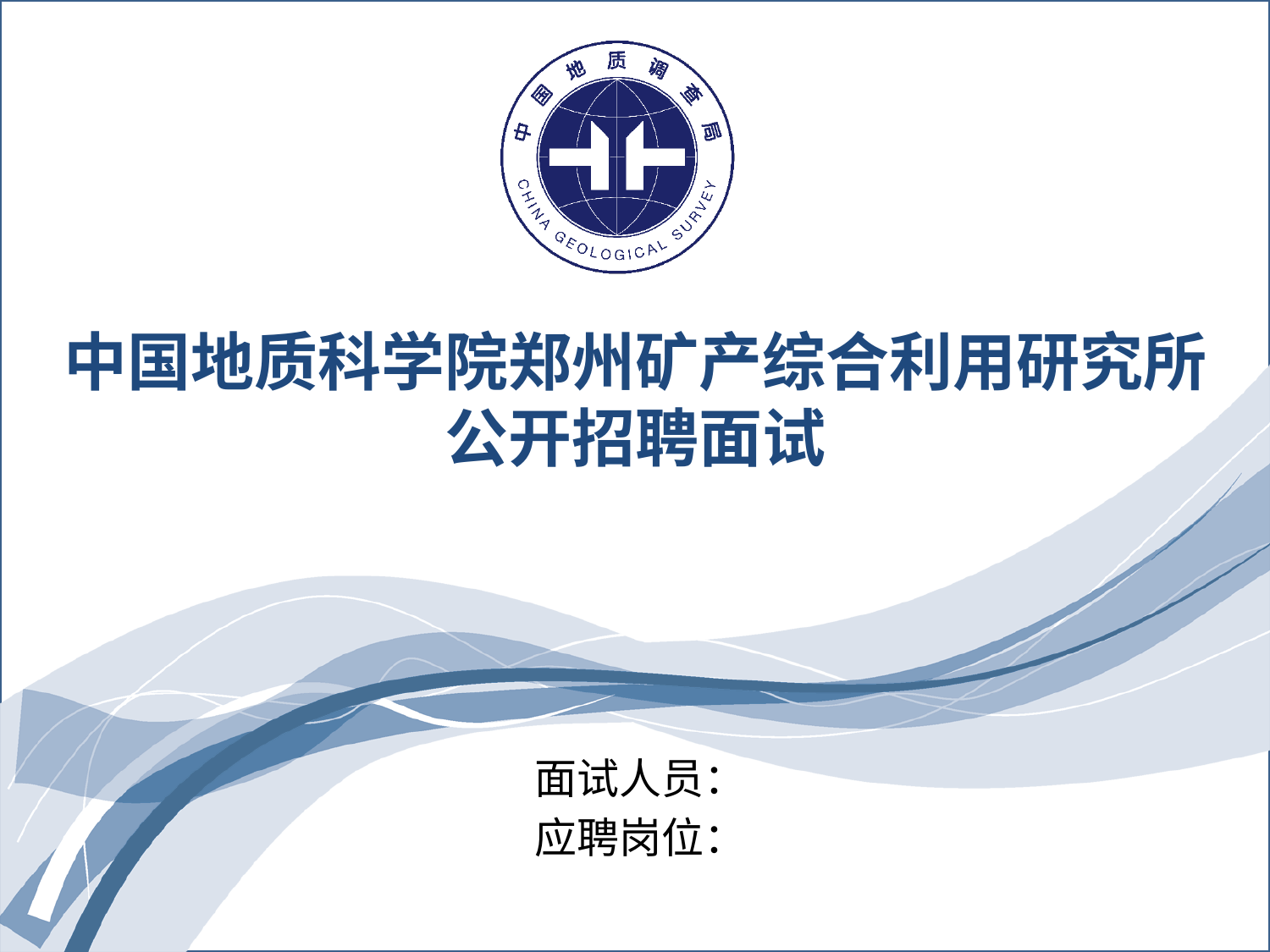

# 中国地质科学院郑州矿产综合利用研究所 公开招聘面试
面试人员：
应聘岗位：